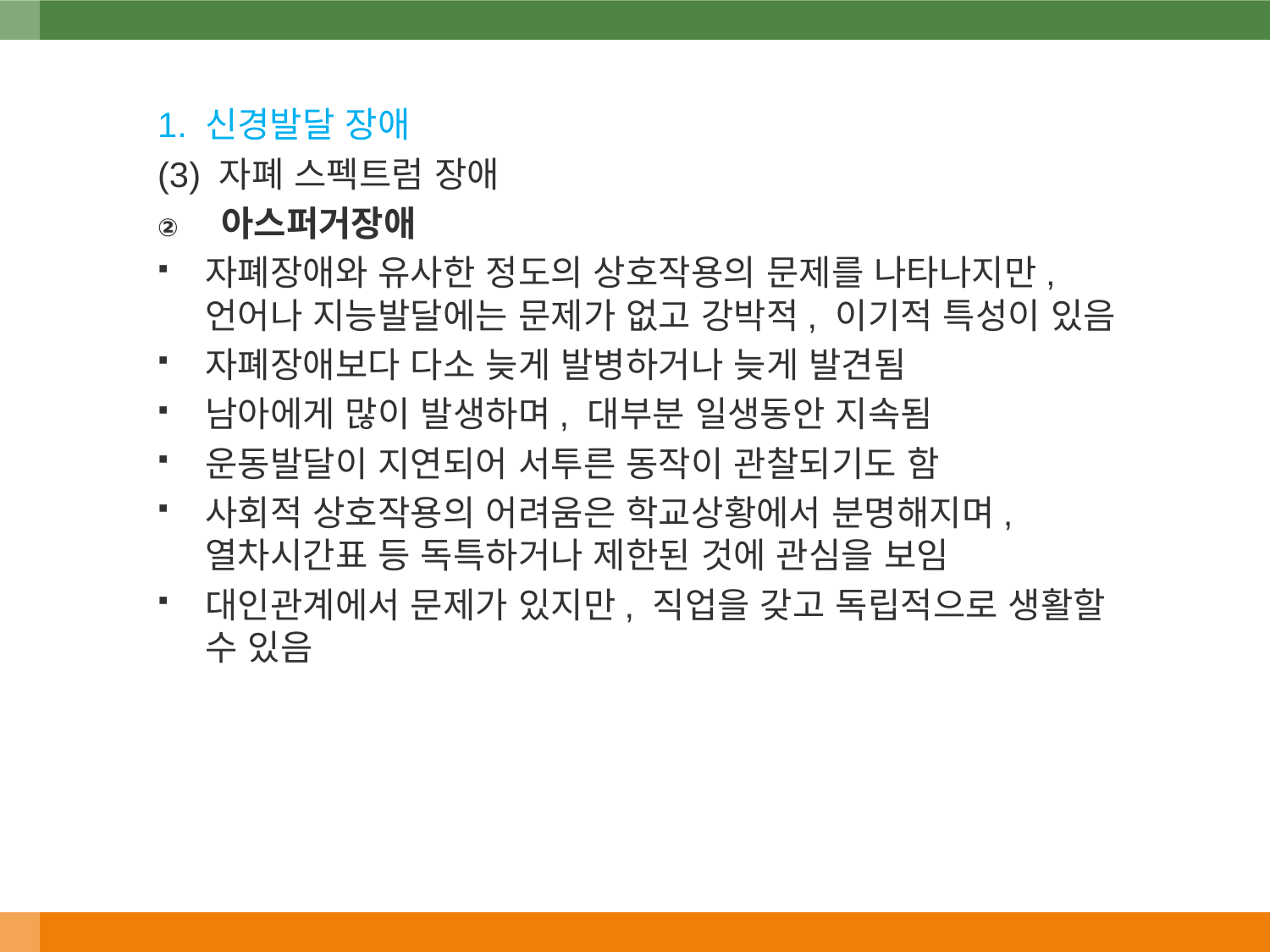

1. 신경발달 장애
(3) 자폐 스펙트럼 장애
아스퍼거장애
자폐장애와 유사한 정도의 상호작용의 문제를 나타나지만, 언어나 지능발달에는 문제가 없고 강박적, 이기적 특성이 있음
자폐장애보다 다소 늦게 발병하거나 늦게 발견됨
남아에게 많이 발생하며, 대부분 일생동안 지속됨
운동발달이 지연되어 서투른 동작이 관찰되기도 함
사회적 상호작용의 어려움은 학교상황에서 분명해지며, 열차시간표 등 독특하거나 제한된 것에 관심을 보임
대인관계에서 문제가 있지만, 직업을 갖고 독립적으로 생활할 수 있음